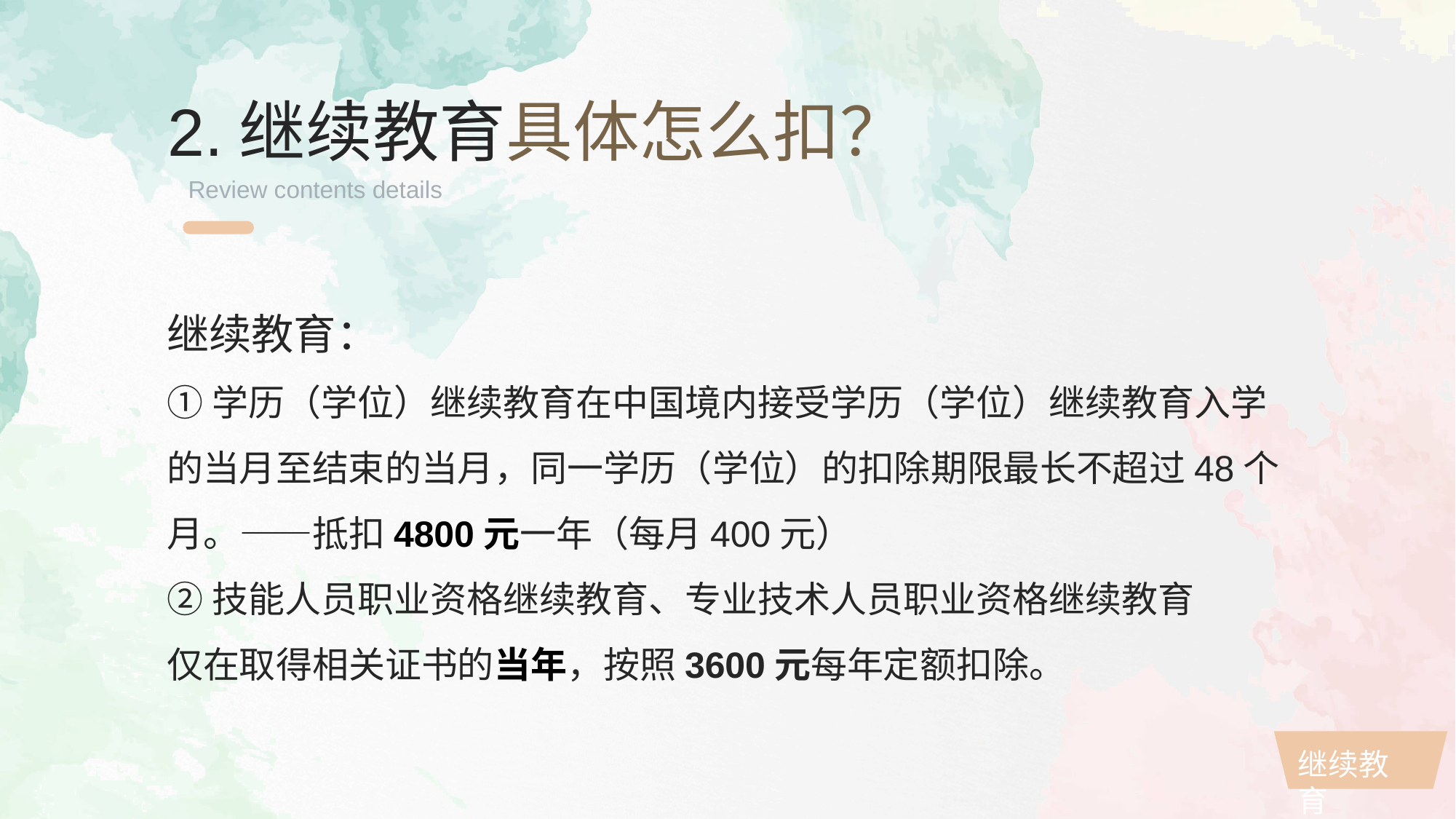

2.继续教育具体怎么扣？
Review contents details

继续教育：
①学历（学位）继续教育在中国境内接受学历（学位）继续教育入学的当月至结束的当月，同一学历（学位）的扣除期限最长不超过48个月。——抵扣4800元一年（每月400元）
②技能人员职业资格继续教育、专业技术人员职业资格继续教育
仅在取得相关证书的当年，按照3600元每年定额扣除。

继续教育